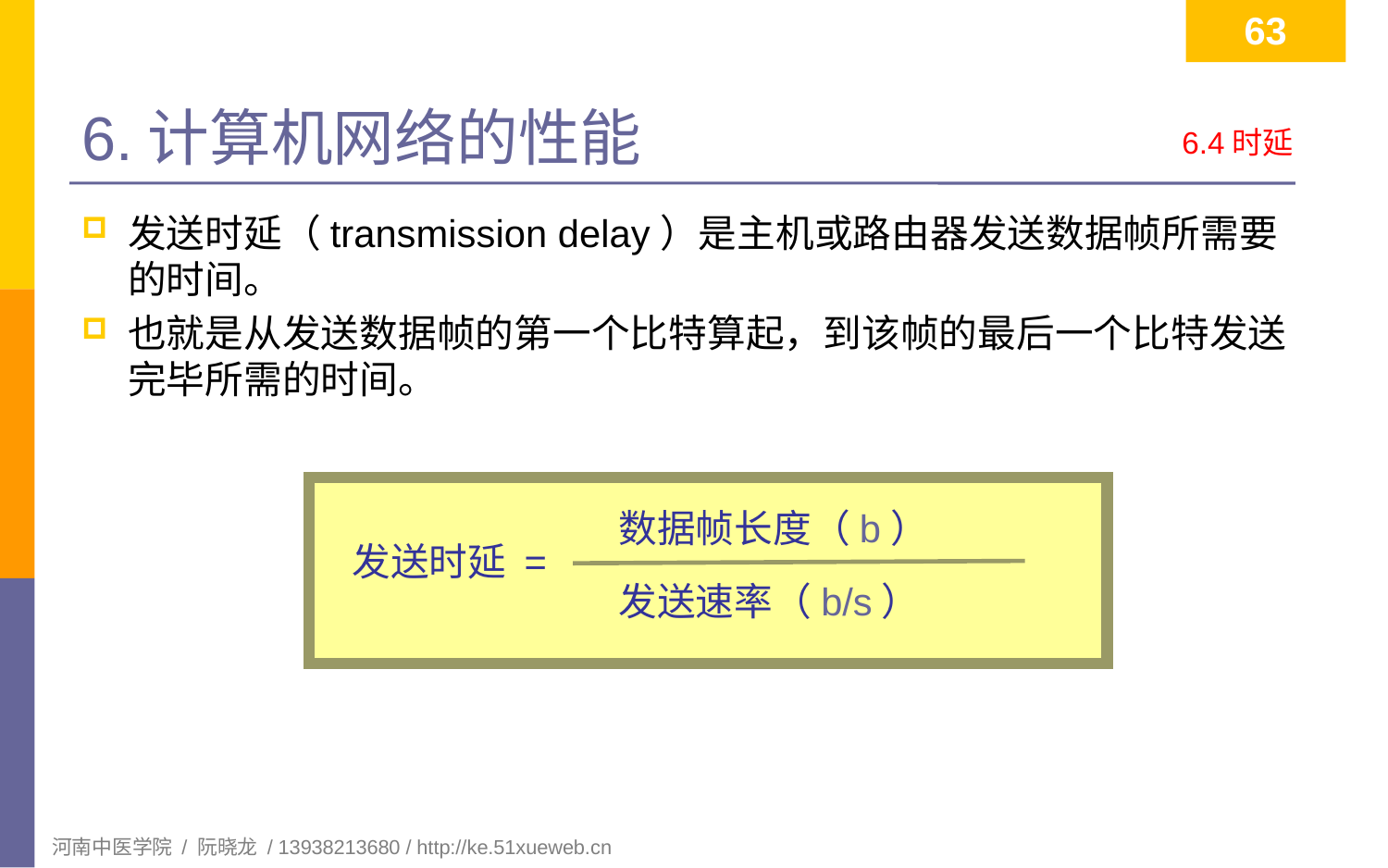

63
# 6.计算机网络的性能
6.4时延
发送时延（transmission delay）是主机或路由器发送数据帧所需要的时间。
也就是从发送数据帧的第一个比特算起，到该帧的最后一个比特发送完毕所需的时间。

数据帧长度（b）
发送时延 =

发送速率（b/s）